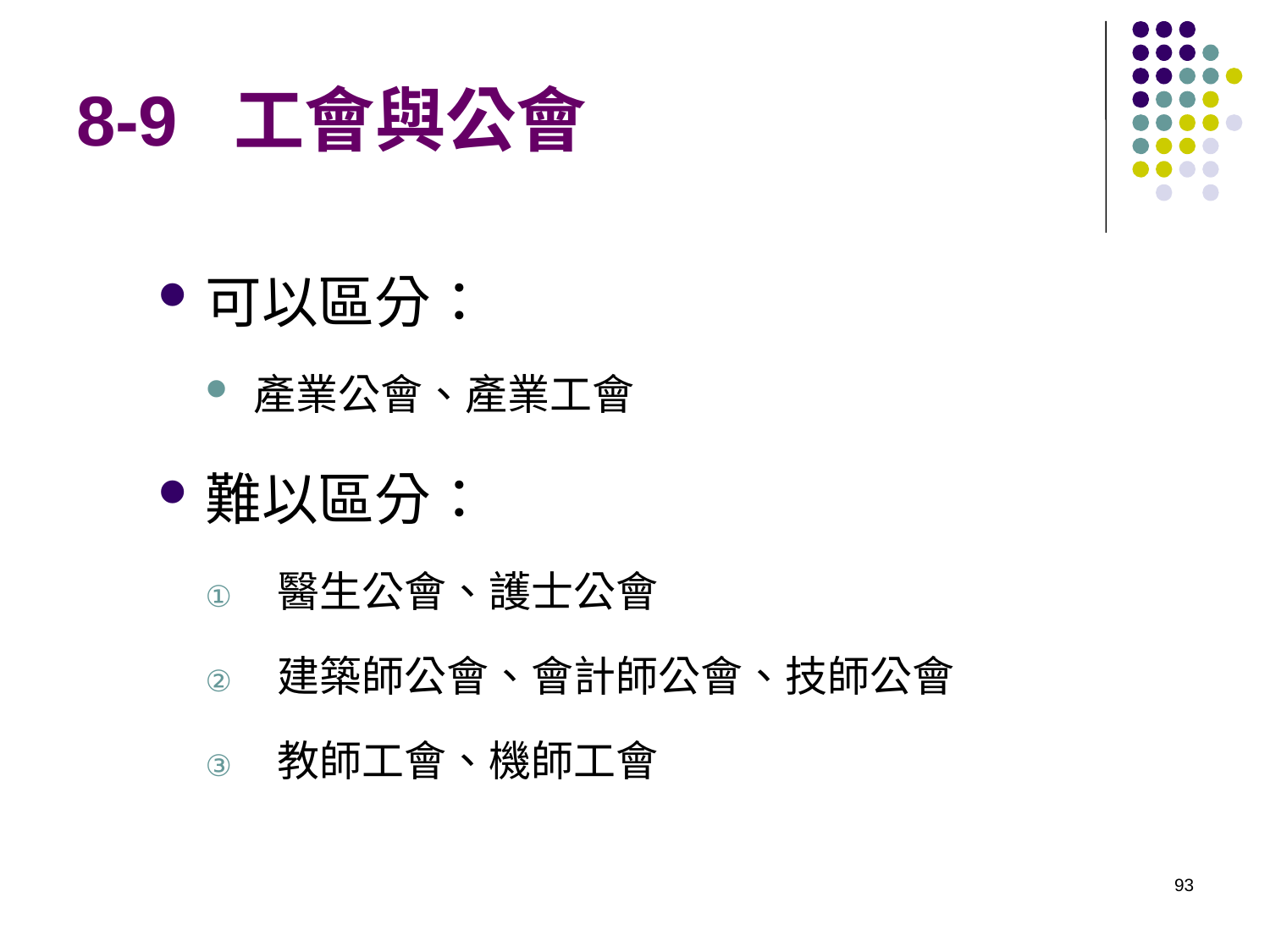

# 8-9  工會與公會
可以區分：
產業公會、產業工會
難以區分：
醫生公會、護士公會
建築師公會、會計師公會、技師公會
教師工會、機師工會
93